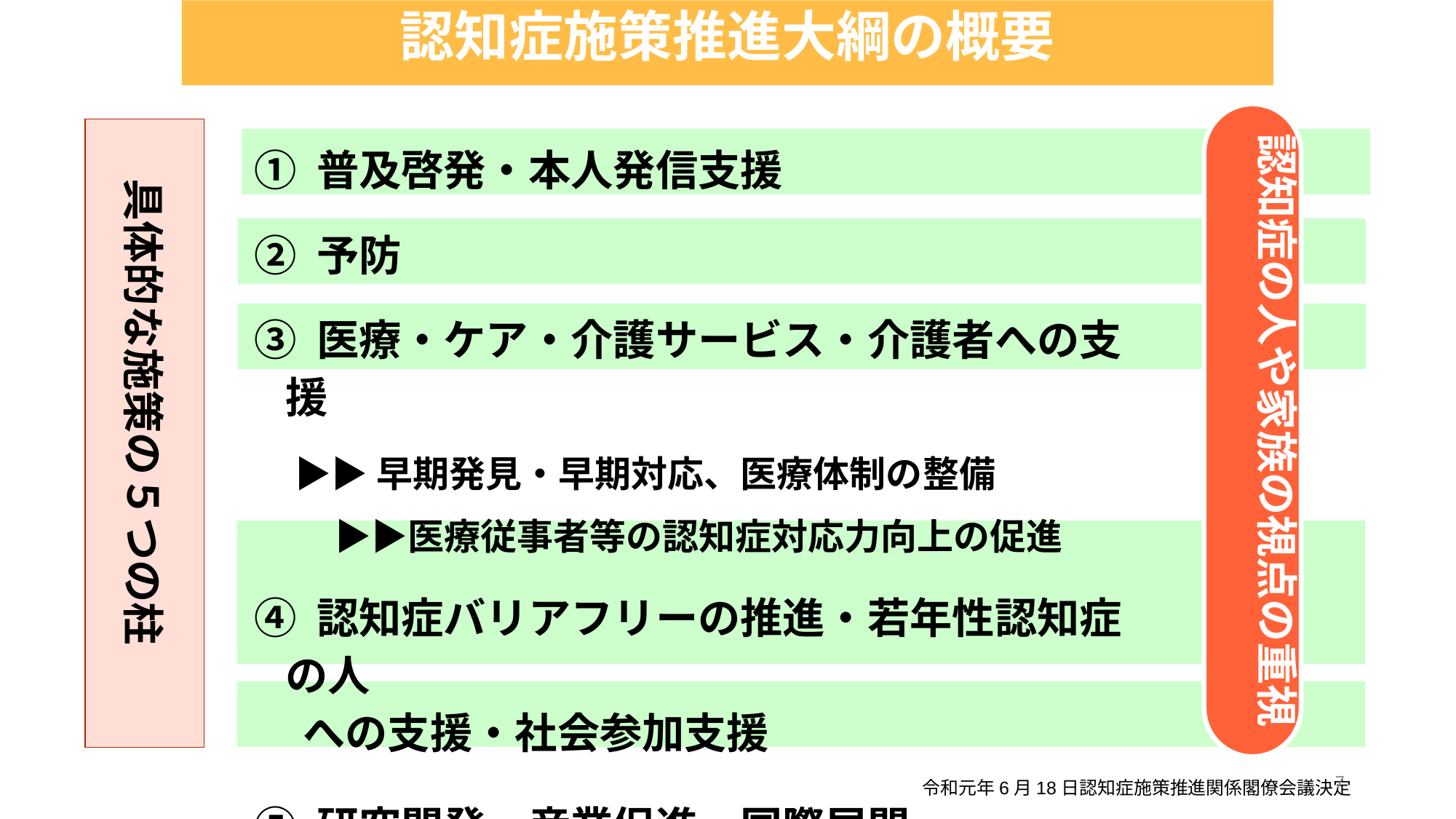

認知症施策推進大綱の概要
認知症の人や家族の視点の重視
具体的な施策の５つの柱

① 普及啓発・本人発信支援
② 予防
③ 医療・ケア・介護サービス・介護者への支援
     ▶▶早期発見・早期対応、医療体制の整備
　　 ▶▶医療従事者等の認知症対応力向上の促進
④ 認知症バリアフリーの推進・若年性認知症の人
    への支援・社会参加支援
⑤ 研究開発・産業促進・国際展開

7
令和元年6月18日認知症施策推進関係閣僚会議決定